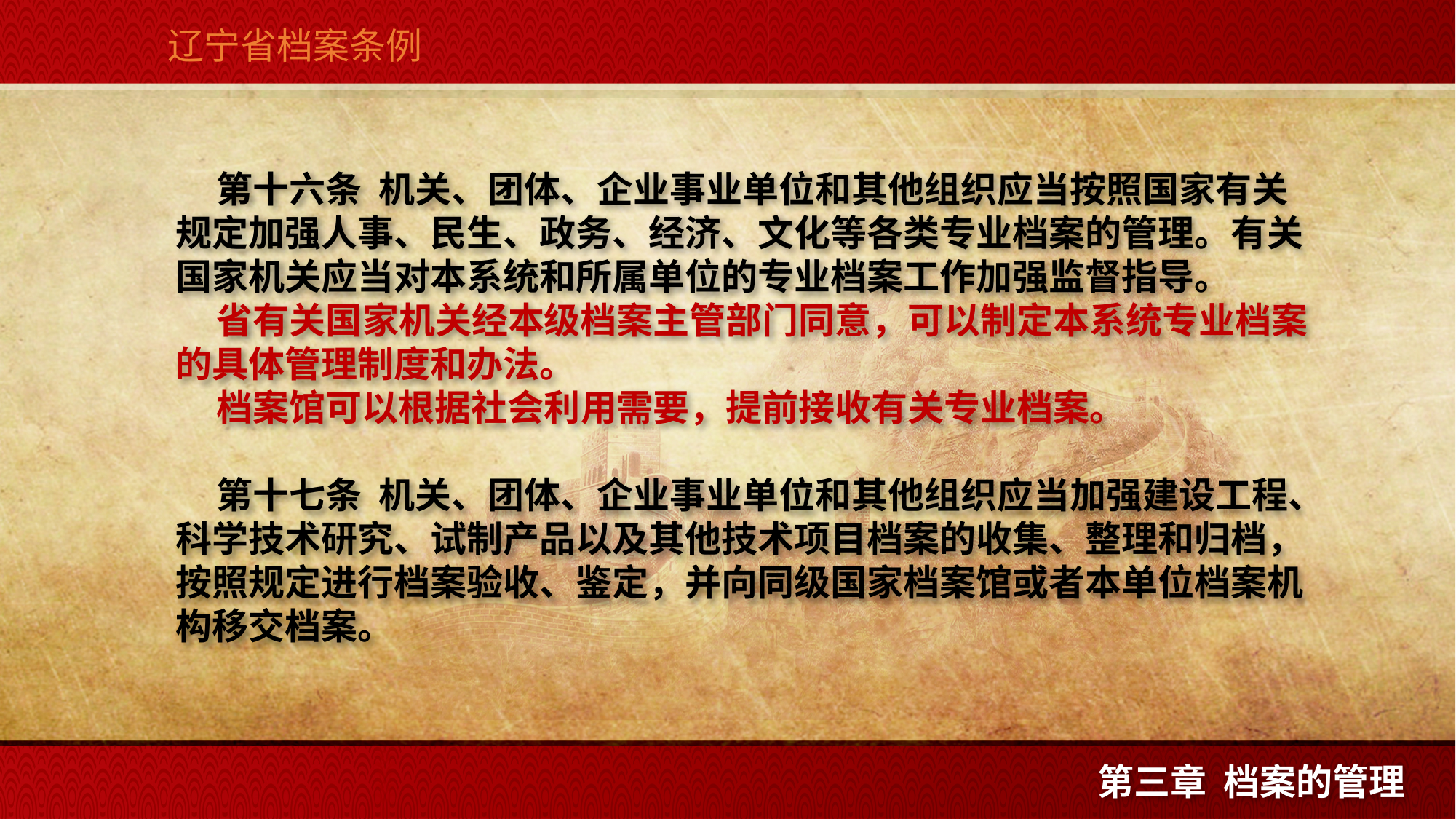

辽宁省档案条例
    第十六条  机关、团体、企业事业单位和其他组织应当按照国家有关规定加强人事、民生、政务、经济、文化等各类专业档案的管理。有关国家机关应当对本系统和所属单位的专业档案工作加强监督指导。
    省有关国家机关经本级档案主管部门同意，可以制定本系统专业档案的具体管理制度和办法。
    档案馆可以根据社会利用需要，提前接收有关专业档案。

    第十七条  机关、团体、企业事业单位和其他组织应当加强建设工程、科学技术研究、试制产品以及其他技术项目档案的收集、整理和归档，按照规定进行档案验收、鉴定，并向同级国家档案馆或者本单位档案机构移交档案。
第三章  档案的管理